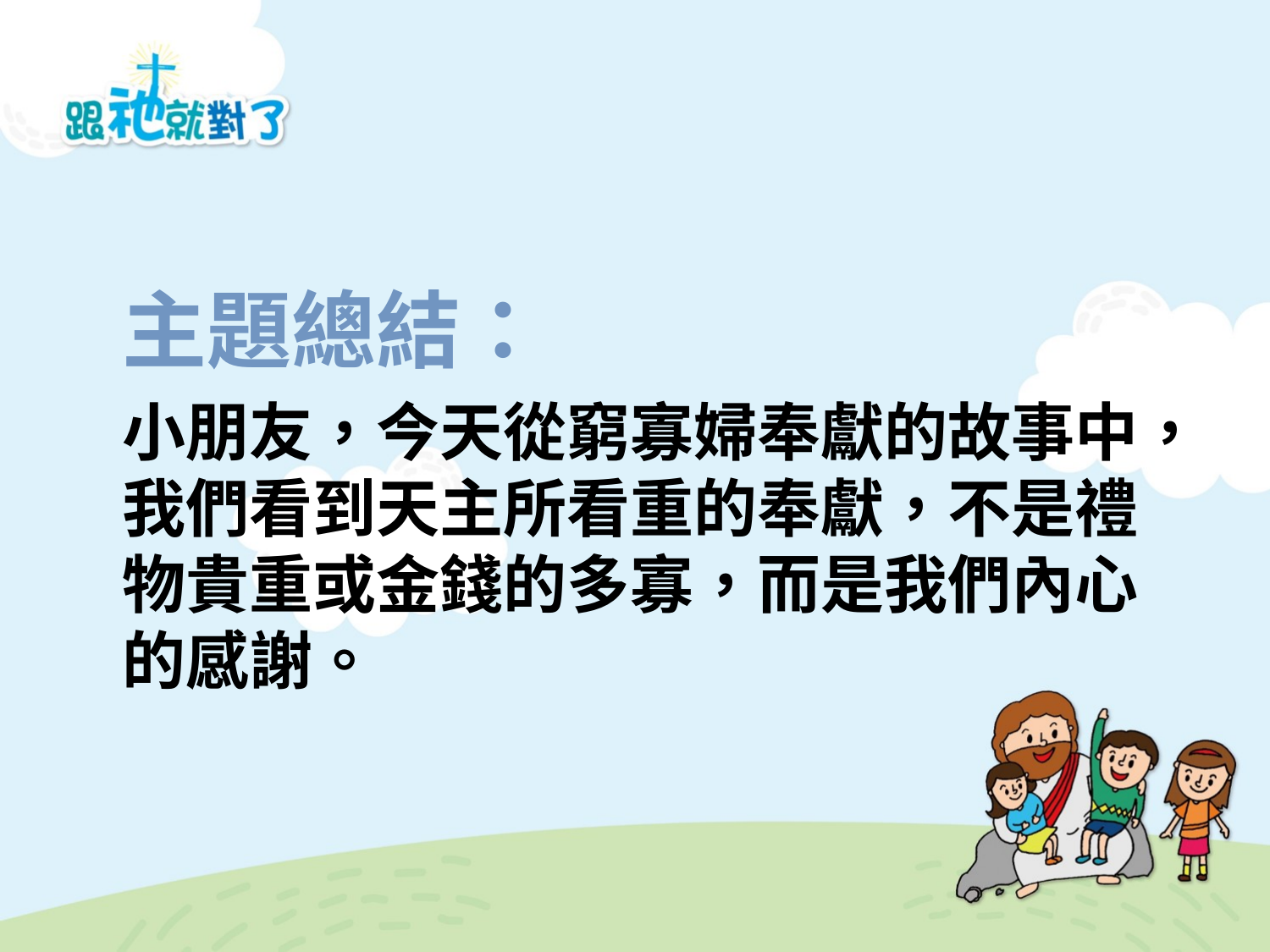

主題總結：
小朋友，今天從窮寡婦奉獻的故事中，我們看到天主所看重的奉獻，不是禮物貴重或金錢的多寡，而是我們內心的感謝。